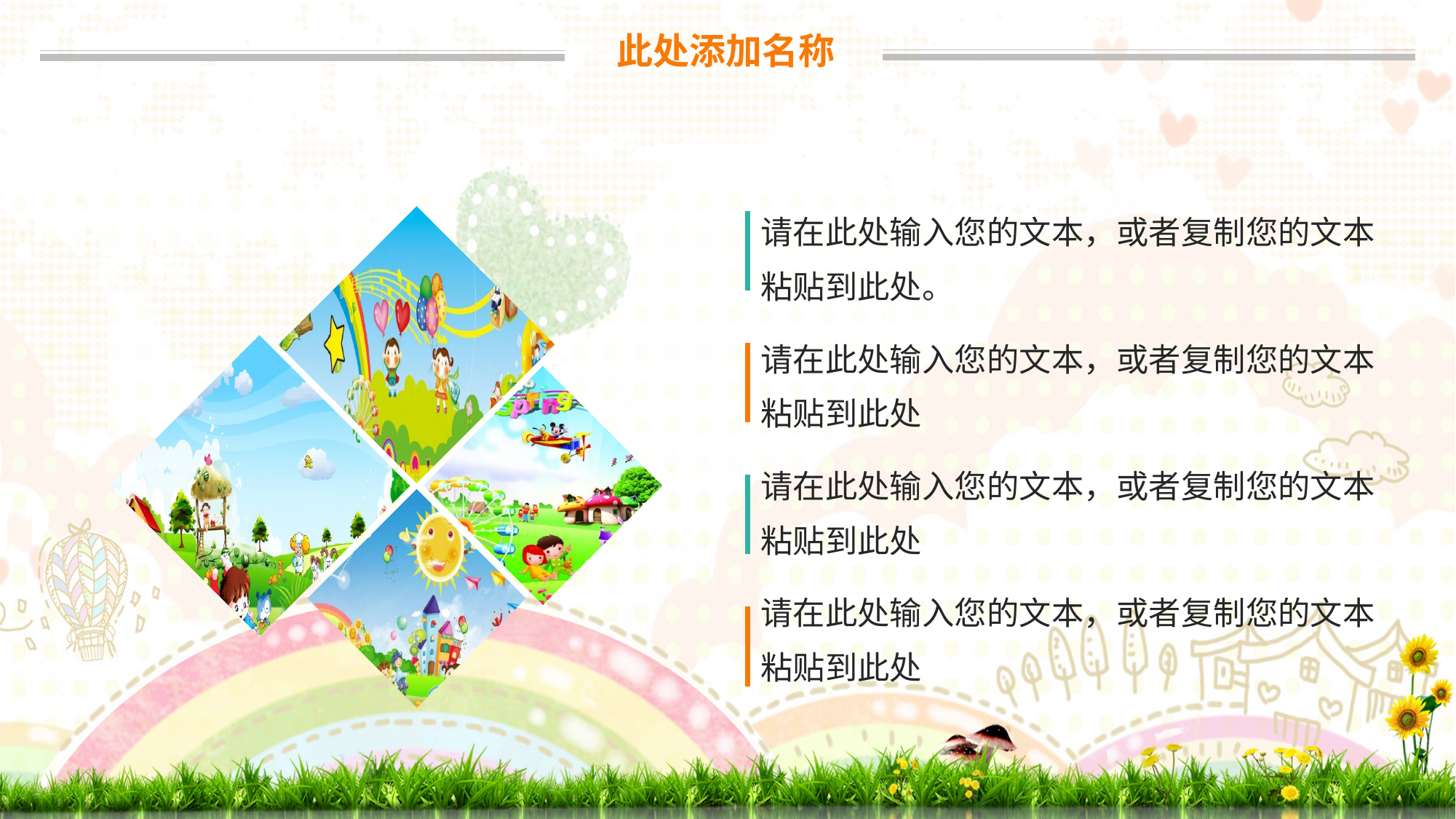

此处添加名称
请在此处输入您的文本，或者复制您的文本粘贴到此处。
请在此处输入您的文本，或者复制您的文本粘贴到此处
请在此处输入您的文本，或者复制您的文本粘贴到此处
请在此处输入您的文本，或者复制您的文本粘贴到此处